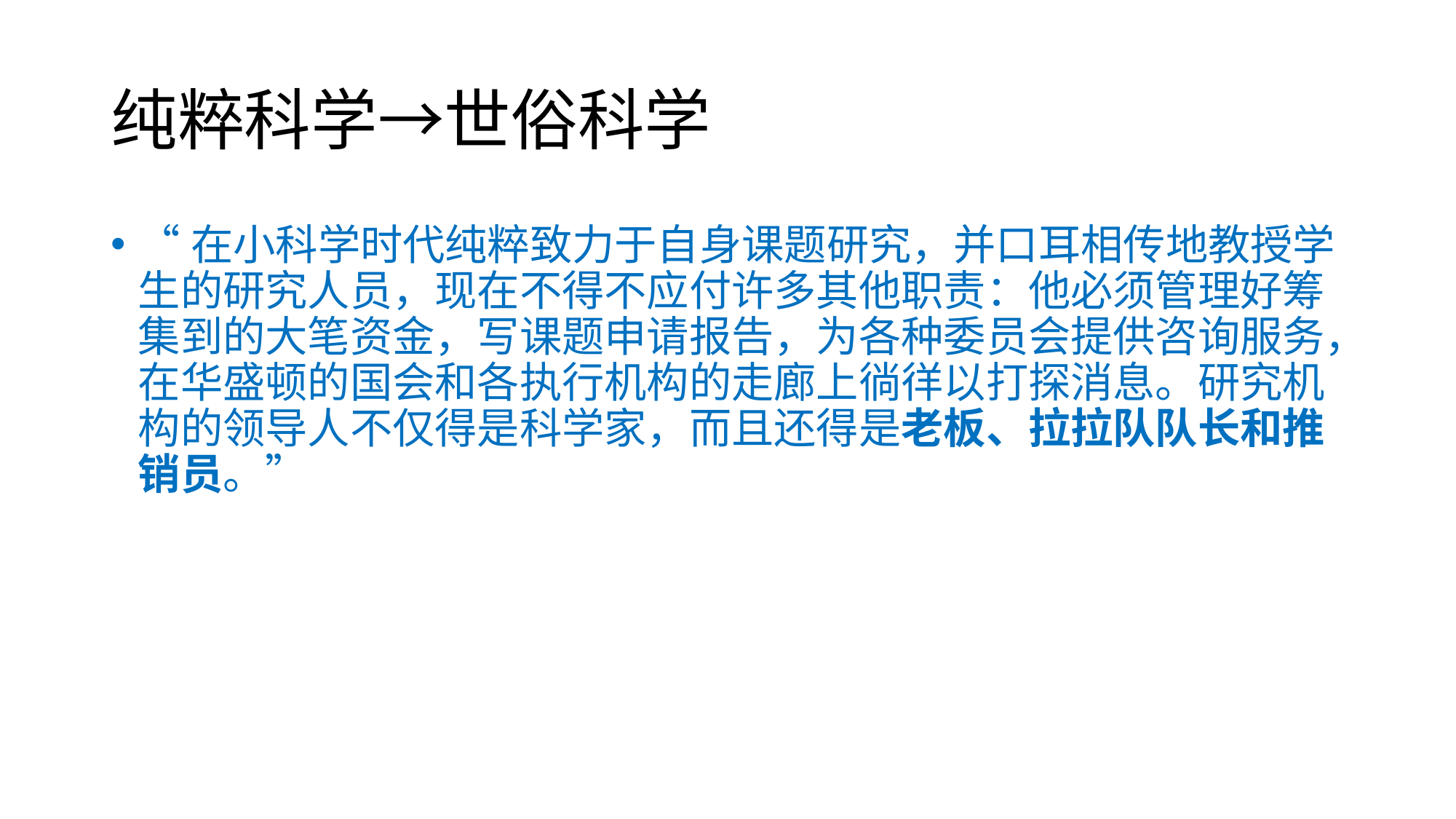

# 纯粹科学→世俗科学
“在小科学时代纯粹致力于自身课题研究，并口耳相传地教授学生的研究人员，现在不得不应付许多其他职责：他必须管理好筹集到的大笔资金，写课题申请报告，为各种委员会提供咨询服务，在华盛顿的国会和各执行机构的走廊上徜徉以打探消息。研究机构的领导人不仅得是科学家，而且还得是老板、拉拉队队长和推销员。”